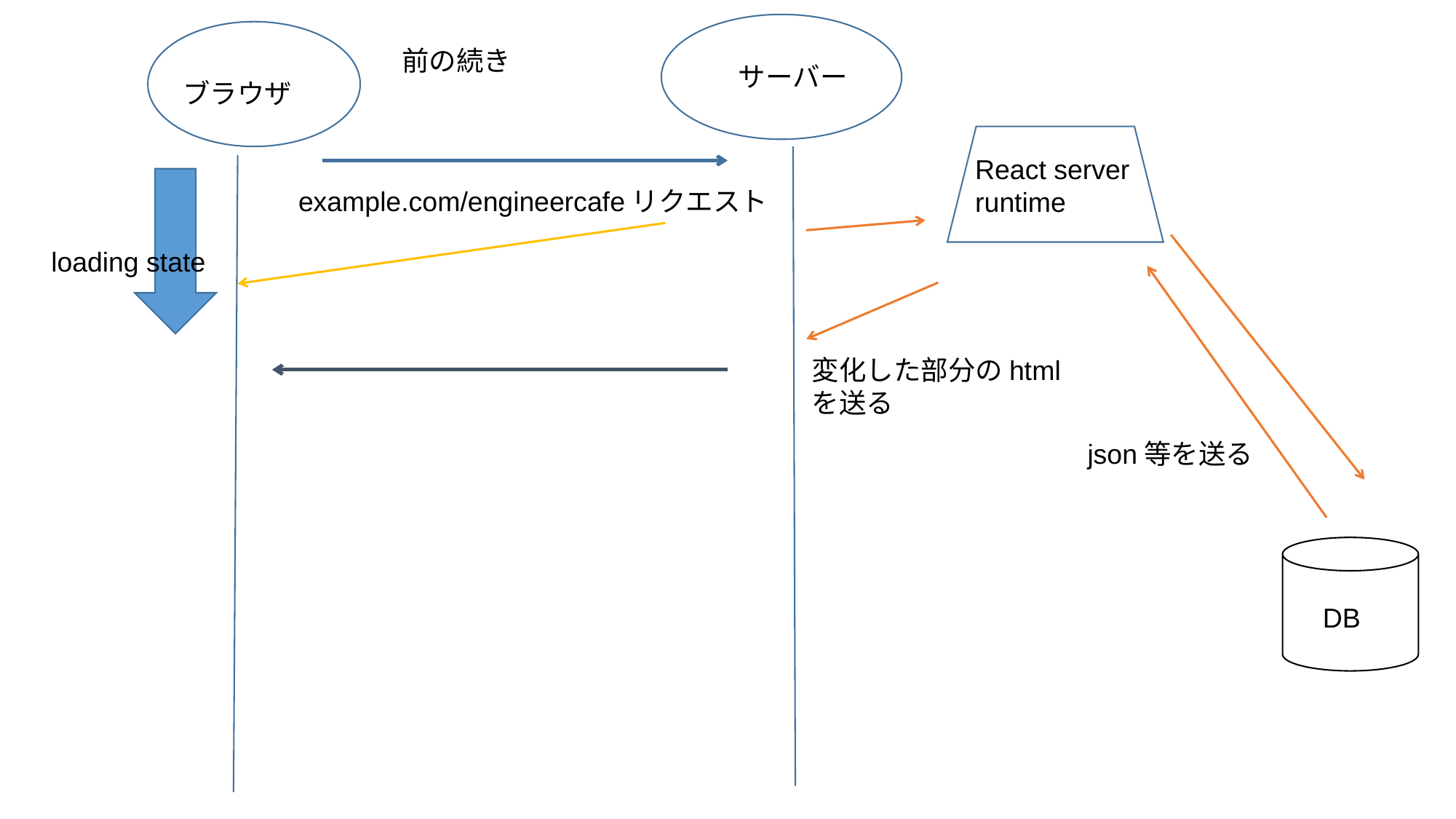

前の続き
サーバー
ブラウザ

React server runtime

example.com/engineercafeリクエスト
loading state

変化した部分のhtmlを送る

json等を送る

DB